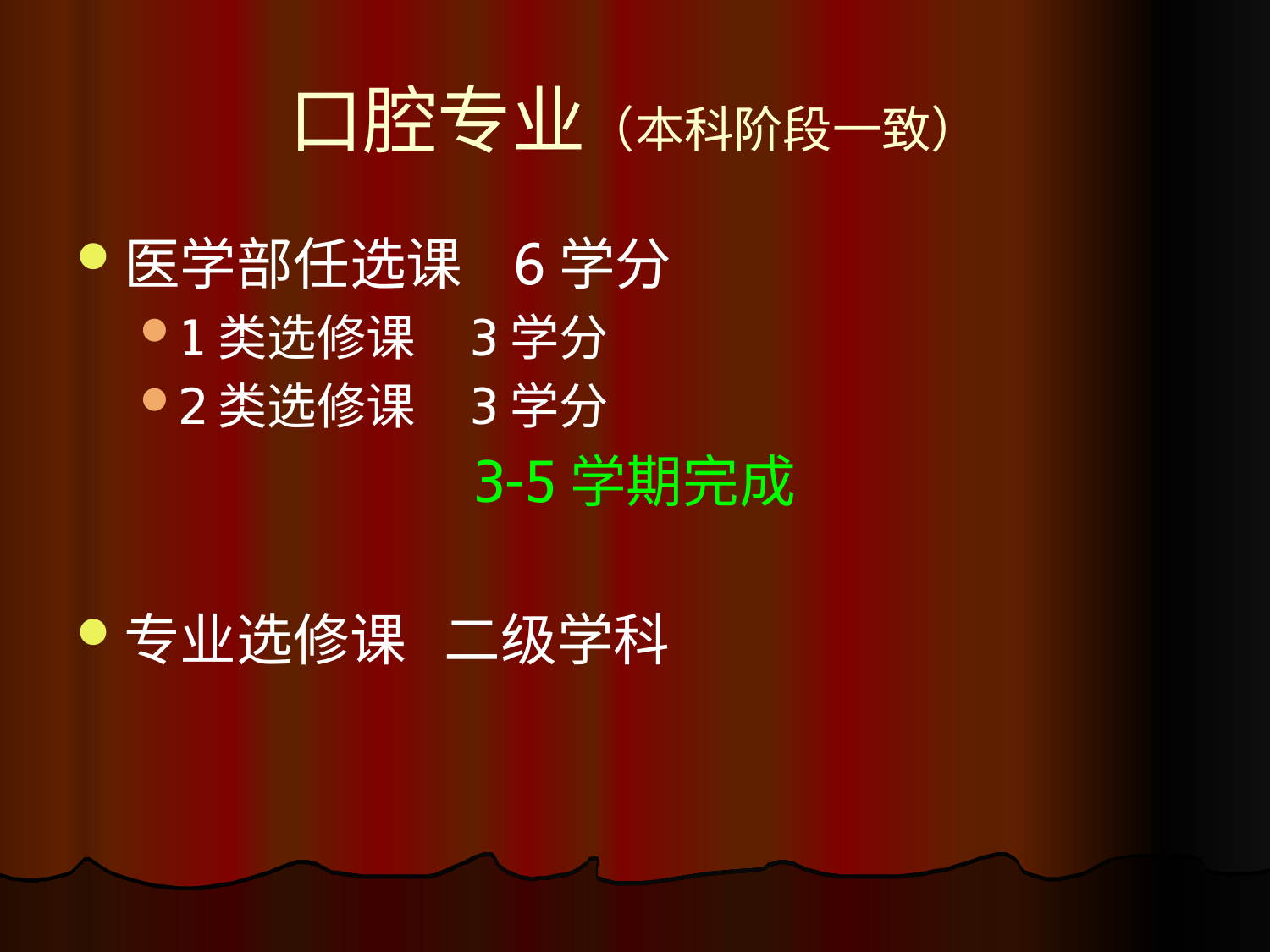

# 口腔专业（本科阶段一致）
医学部任选课   6学分
1类选修课    3学分
2类选修课    3学分
3-5学期完成

专业选修课   二级学科